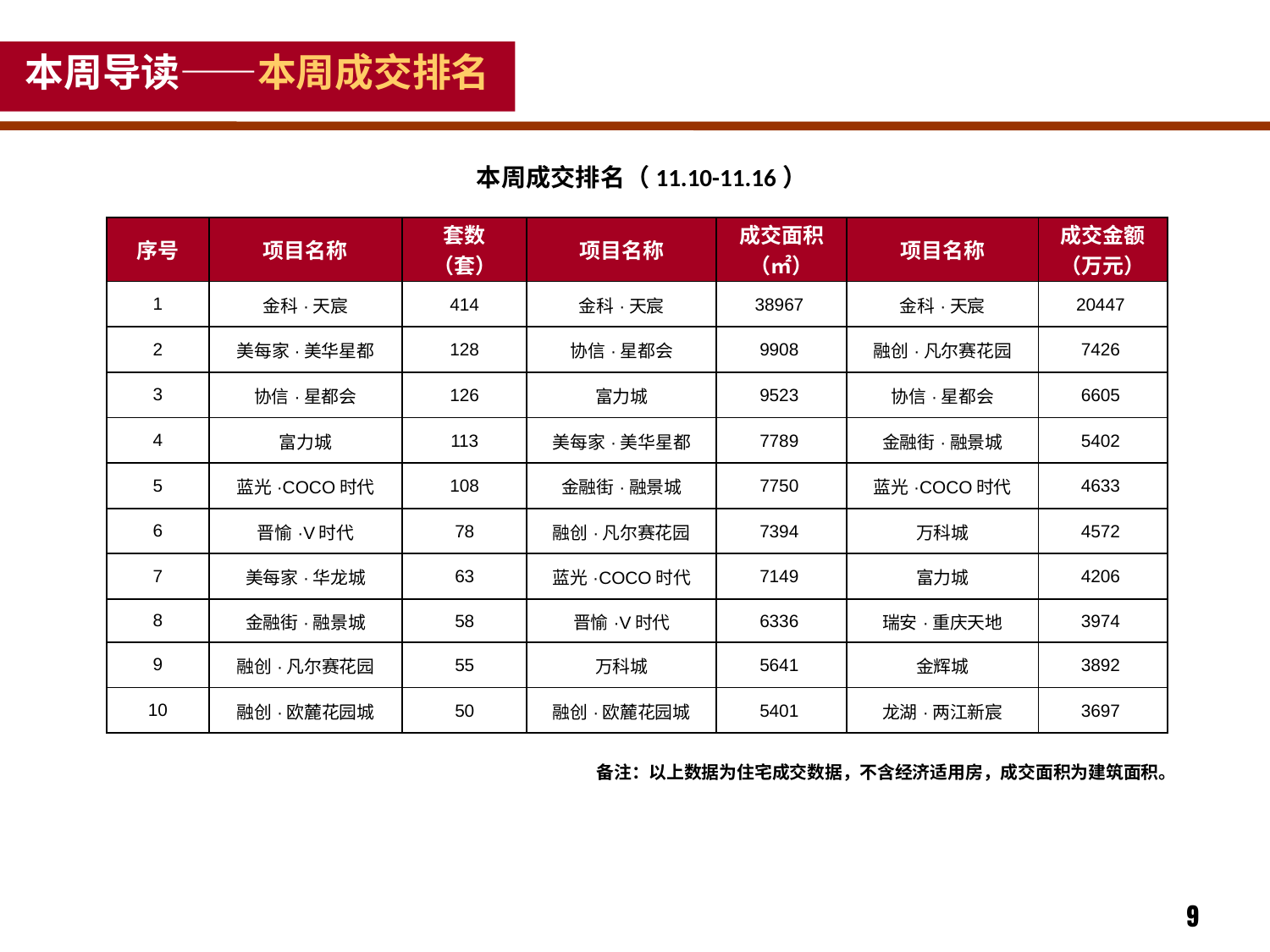

本周导读——本周成交排名
本周成交排名（11.10-11.16）
| 序号 | 项目名称 | 套数 （套） | 项目名称 | 成交面积 （㎡） | 项目名称 | 成交金额 （万元） |
| --- | --- | --- | --- | --- | --- | --- |
| 1 | 金科·天宸 | 414 | 金科·天宸 | 38967 | 金科·天宸 | 20447 |
| 2 | 美每家·美华星都 | 128 | 协信·星都会 | 9908 | 融创·凡尔赛花园 | 7426 |
| 3 | 协信·星都会 | 126 | 富力城 | 9523 | 协信·星都会 | 6605 |
| 4 | 富力城 | 113 | 美每家·美华星都 | 7789 | 金融街·融景城 | 5402 |
| 5 | 蓝光·COCO时代 | 108 | 金融街·融景城 | 7750 | 蓝光·COCO时代 | 4633 |
| 6 | 晋愉·V时代 | 78 | 融创·凡尔赛花园 | 7394 | 万科城 | 4572 |
| 7 | 美每家·华龙城 | 63 | 蓝光·COCO时代 | 7149 | 富力城 | 4206 |
| 8 | 金融街·融景城 | 58 | 晋愉·V时代 | 6336 | 瑞安·重庆天地 | 3974 |
| 9 | 融创·凡尔赛花园 | 55 | 万科城 | 5641 | 金辉城 | 3892 |
| 10 | 融创·欧麓花园城 | 50 | 融创·欧麓花园城 | 5401 | 龙湖·两江新宸 | 3697 |
备注：以上数据为住宅成交数据，不含经济适用房，成交面积为建筑面积。
9